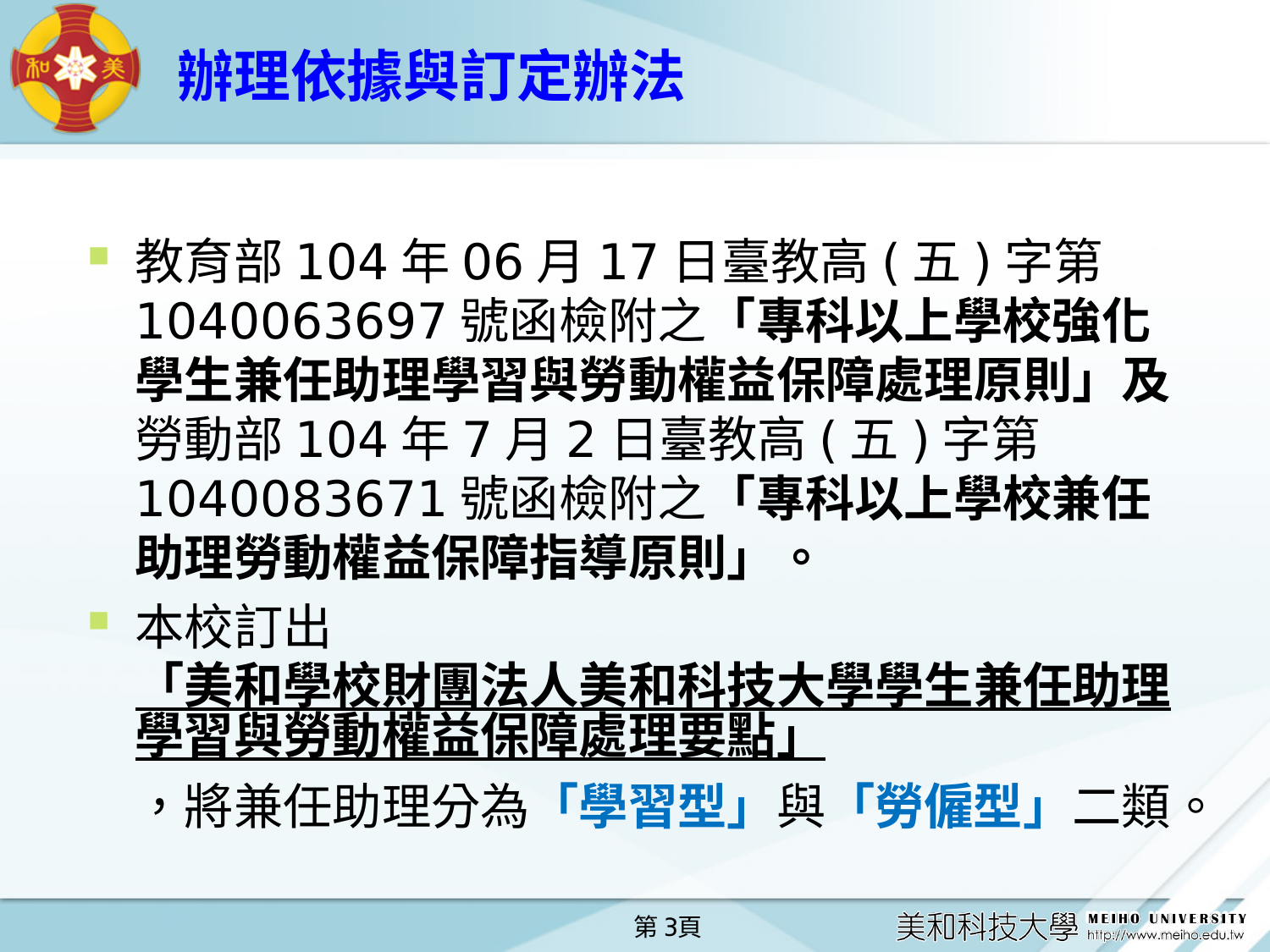

# 辦理依據與訂定辦法
教育部104年06月17日臺教高(五)字第1040063697號函檢附之「專科以上學校強化學生兼任助理學習與勞動權益保障處理原則」及勞動部104年7月2日臺教高(五)字第1040083671號函檢附之「專科以上學校兼任助理勞動權益保障指導原則」。
本校訂出「美和學校財團法人美和科技大學學生兼任助理學習與勞動權益保障處理要點」，將兼任助理分為「學習型」與「勞僱型」二類。